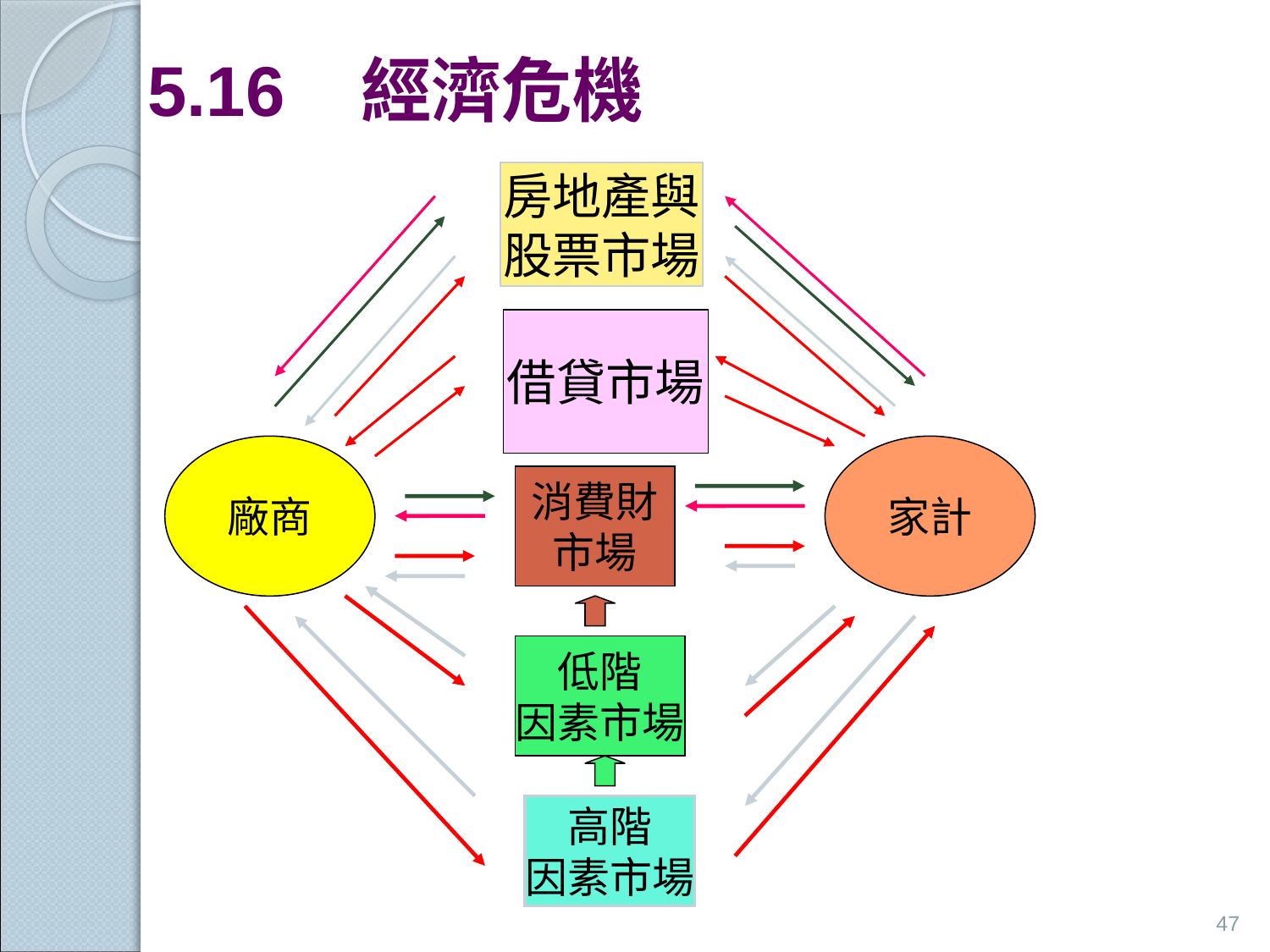

# 5.16   經濟危機
房地產與
股票市場

借貸市場

廠商
家計
消費財
市場

低階
因素市場

高階
因素市場
47